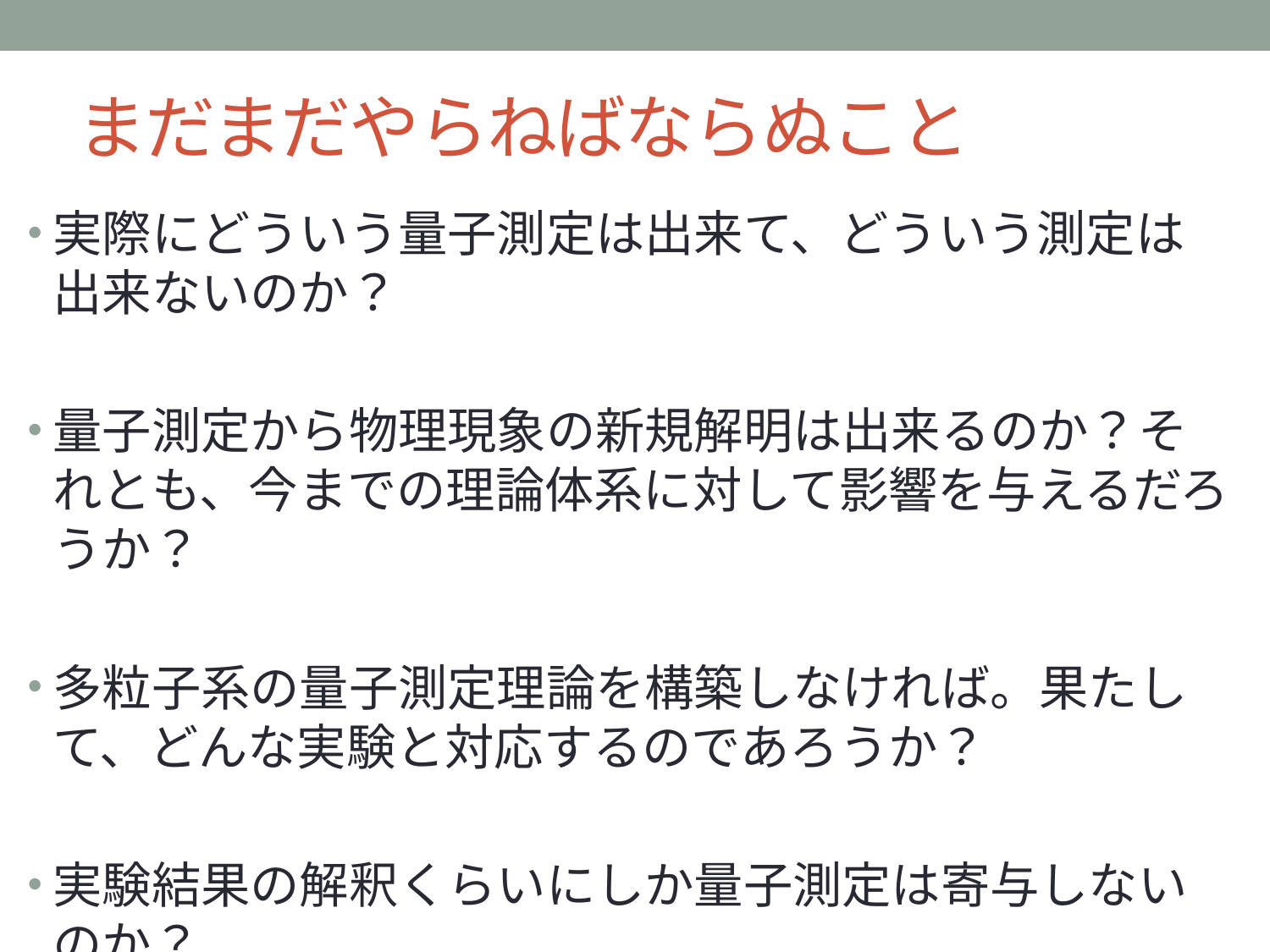

# まだまだやらねばならぬこと
実際にどういう量子測定は出来て、どういう測定は出来ないのか？

量子測定から物理現象の新規解明は出来るのか？それとも、今までの理論体系に対して影響を与えるだろうか？

多粒子系の量子測定理論を構築しなければ。果たして、どんな実験と対応するのであろうか？

実験結果の解釈くらいにしか量子測定は寄与しないのか？